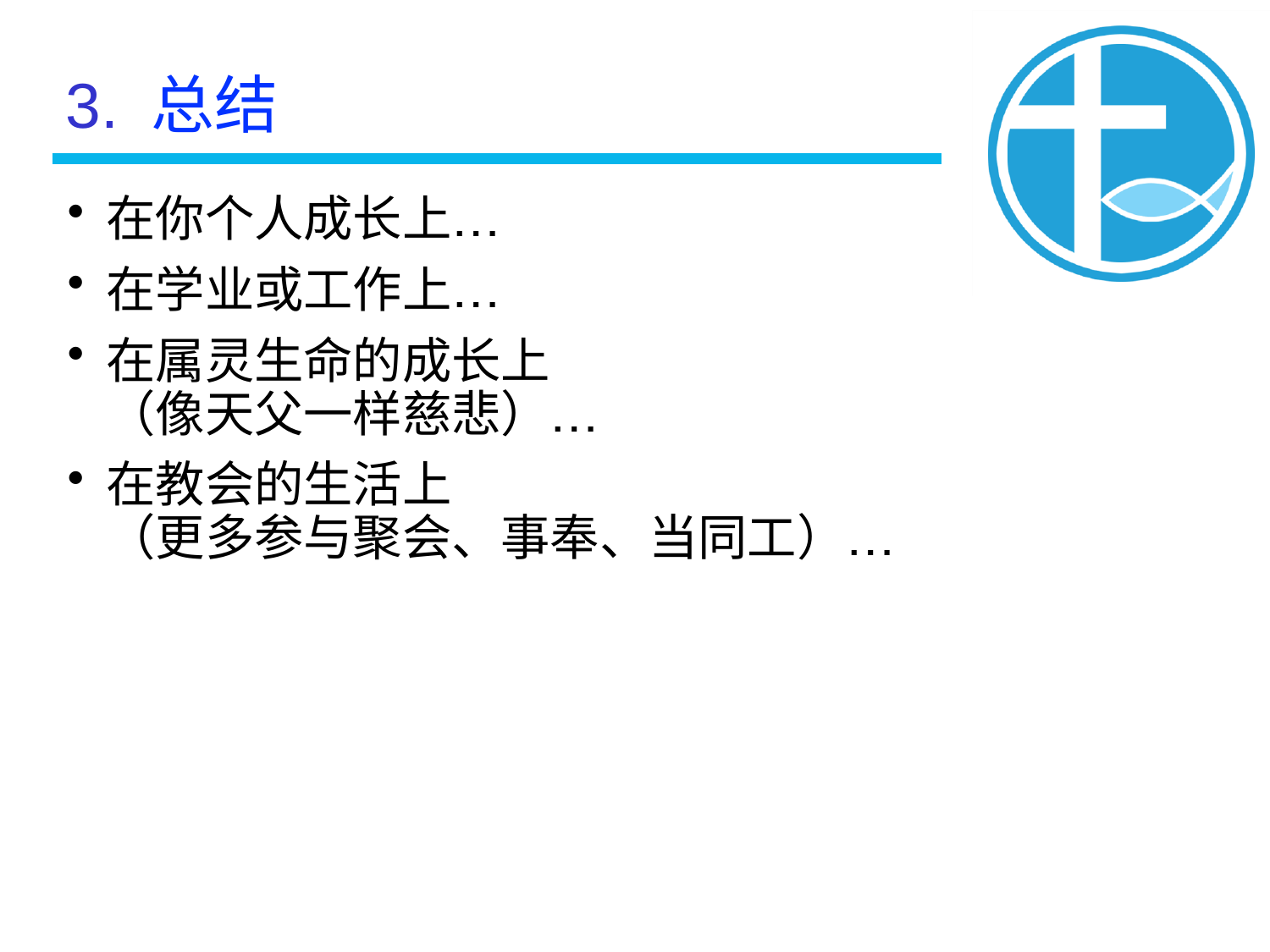

3. 总结
在你个人成长上…
在学业或工作上…
在属灵生命的成长上
（像天父一样慈悲）…
在教会的生活上
（更多参与聚会、事奉、当同工）…